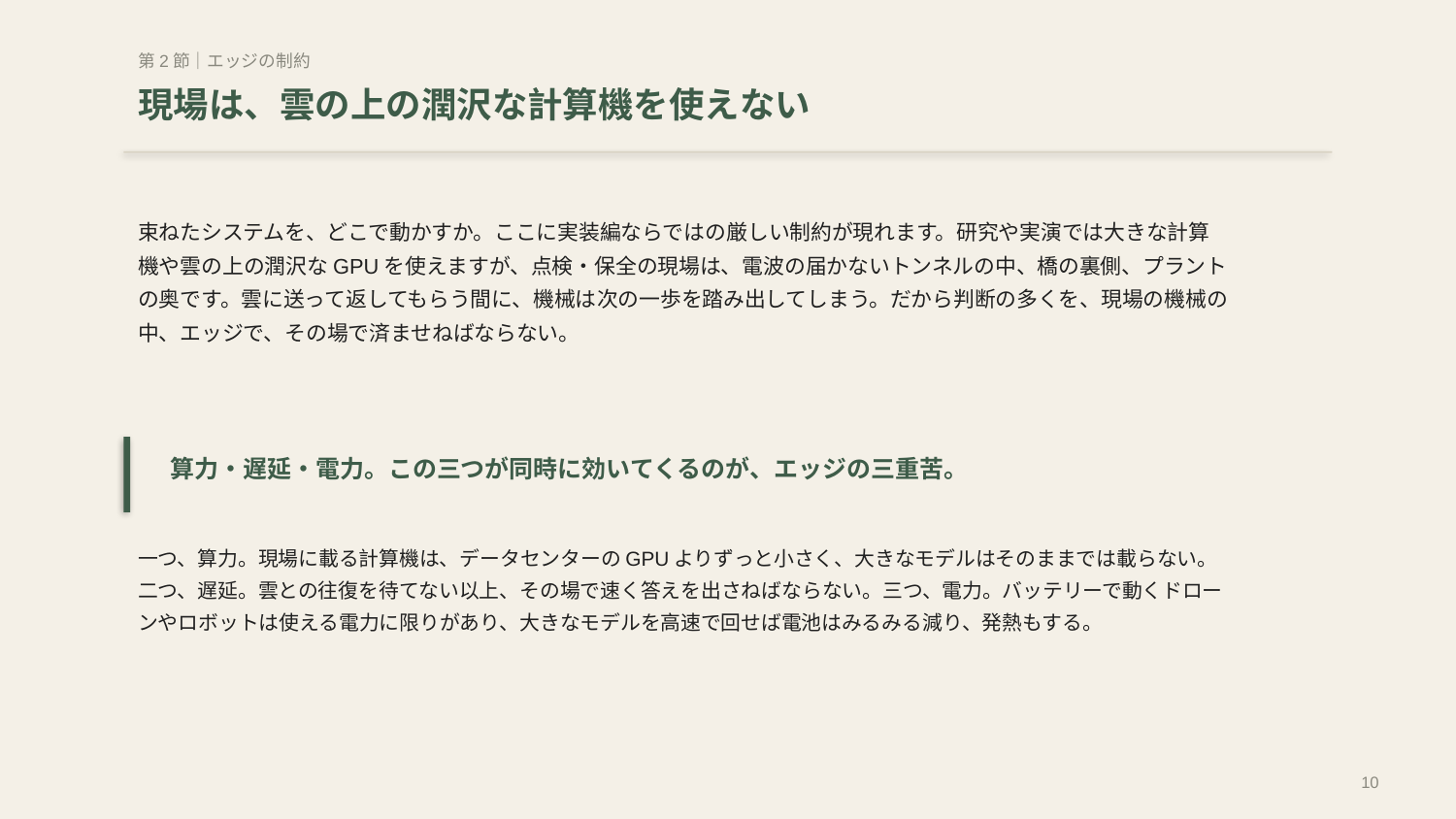

第2節｜エッジの制約
現場は、雲の上の潤沢な計算機を使えない

束ねたシステムを、どこで動かすか。ここに実装編ならではの厳しい制約が現れます。研究や実演では大きな計算機や雲の上の潤沢なGPUを使えますが、点検・保全の現場は、電波の届かないトンネルの中、橋の裏側、プラントの奥です。雲に送って返してもらう間に、機械は次の一歩を踏み出してしまう。だから判断の多くを、現場の機械の中、エッジで、その場で済ませねばならない。

算力・遅延・電力。この三つが同時に効いてくるのが、エッジの三重苦。
一つ、算力。現場に載る計算機は、データセンターのGPUよりずっと小さく、大きなモデルはそのままでは載らない。二つ、遅延。雲との往復を待てない以上、その場で速く答えを出さねばならない。三つ、電力。バッテリーで動くドローンやロボットは使える電力に限りがあり、大きなモデルを高速で回せば電池はみるみる減り、発熱もする。
10